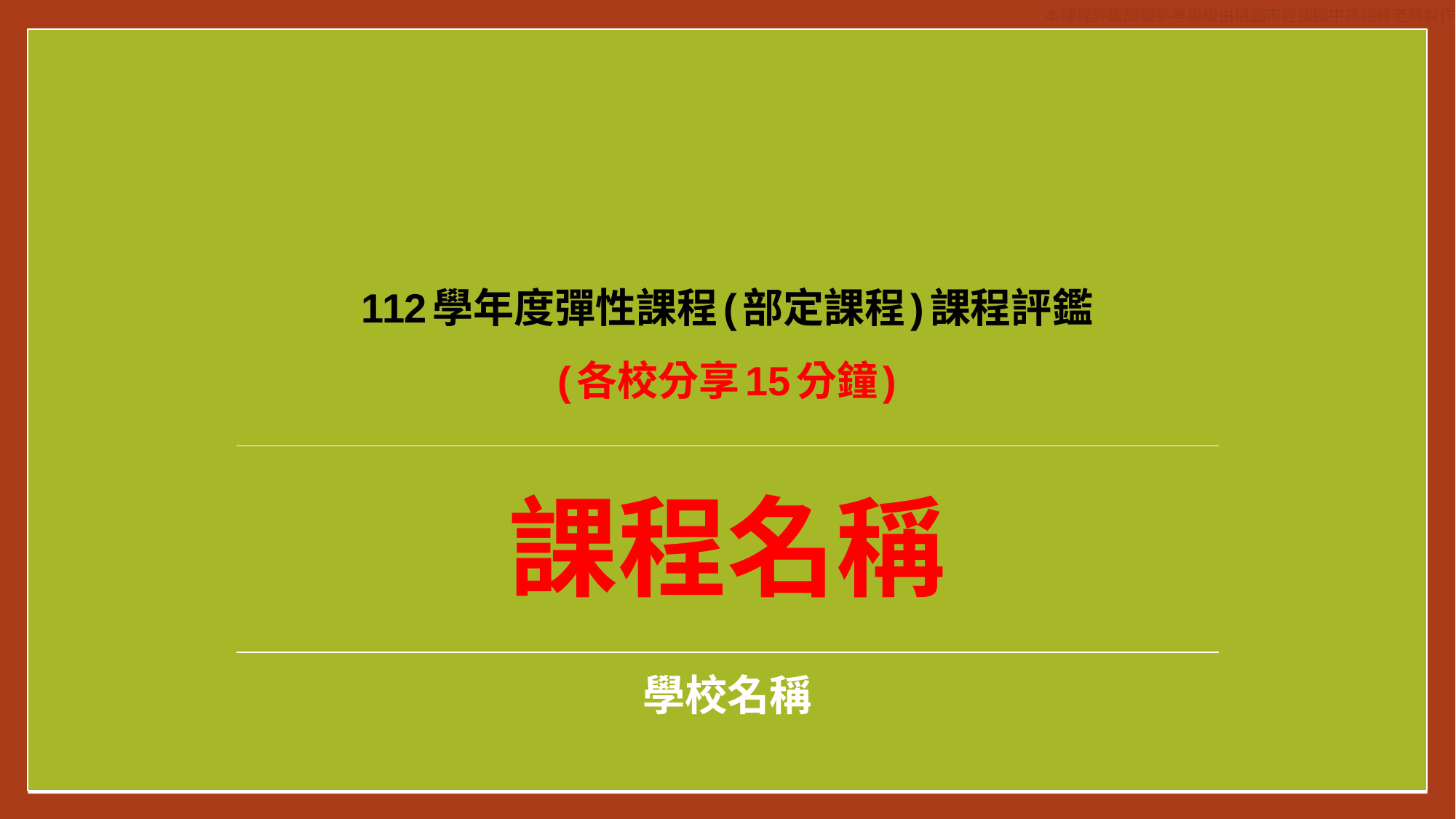

本課程評鑑簡報參考模板由桃園市經國國中高翊峰老師製作
# 112學年度彈性課程(部定課程)課程評鑑 (各校分享15分鐘)
課程名稱
學校名稱